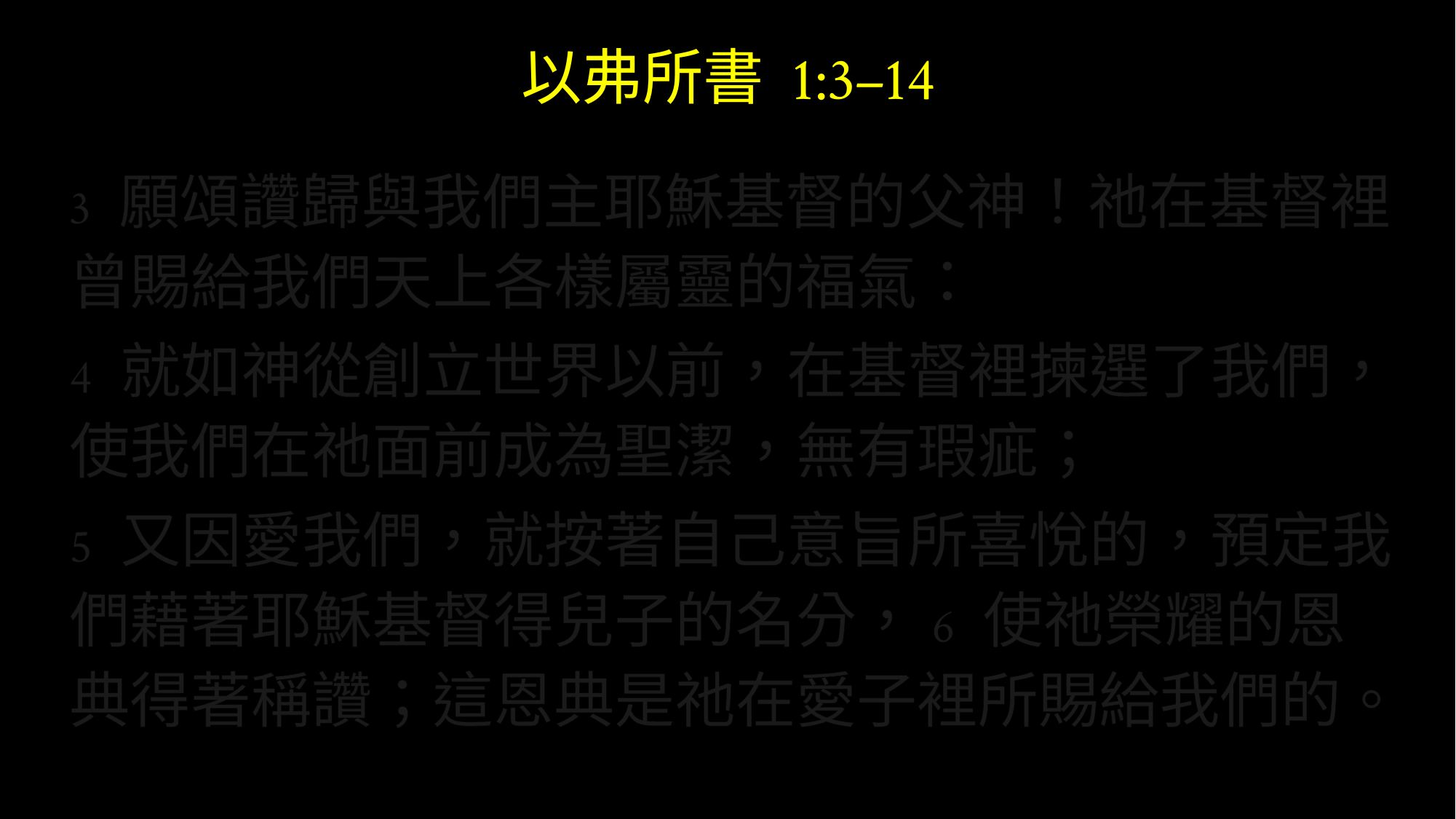

以弗所書 1:3–14
3 願頌讚歸與我們主耶穌基督的父神！祂在基督裡曾賜給我們天上各樣屬靈的福氣：
4 就如神從創立世界以前，在基督裡揀選了我們，使我們在祂面前成為聖潔，無有瑕疵；
5 又因愛我們，就按著自己意旨所喜悅的，預定我們藉著耶穌基督得兒子的名分，6 使祂榮耀的恩典得著稱讚；這恩典是祂在愛子裡所賜給我們的。